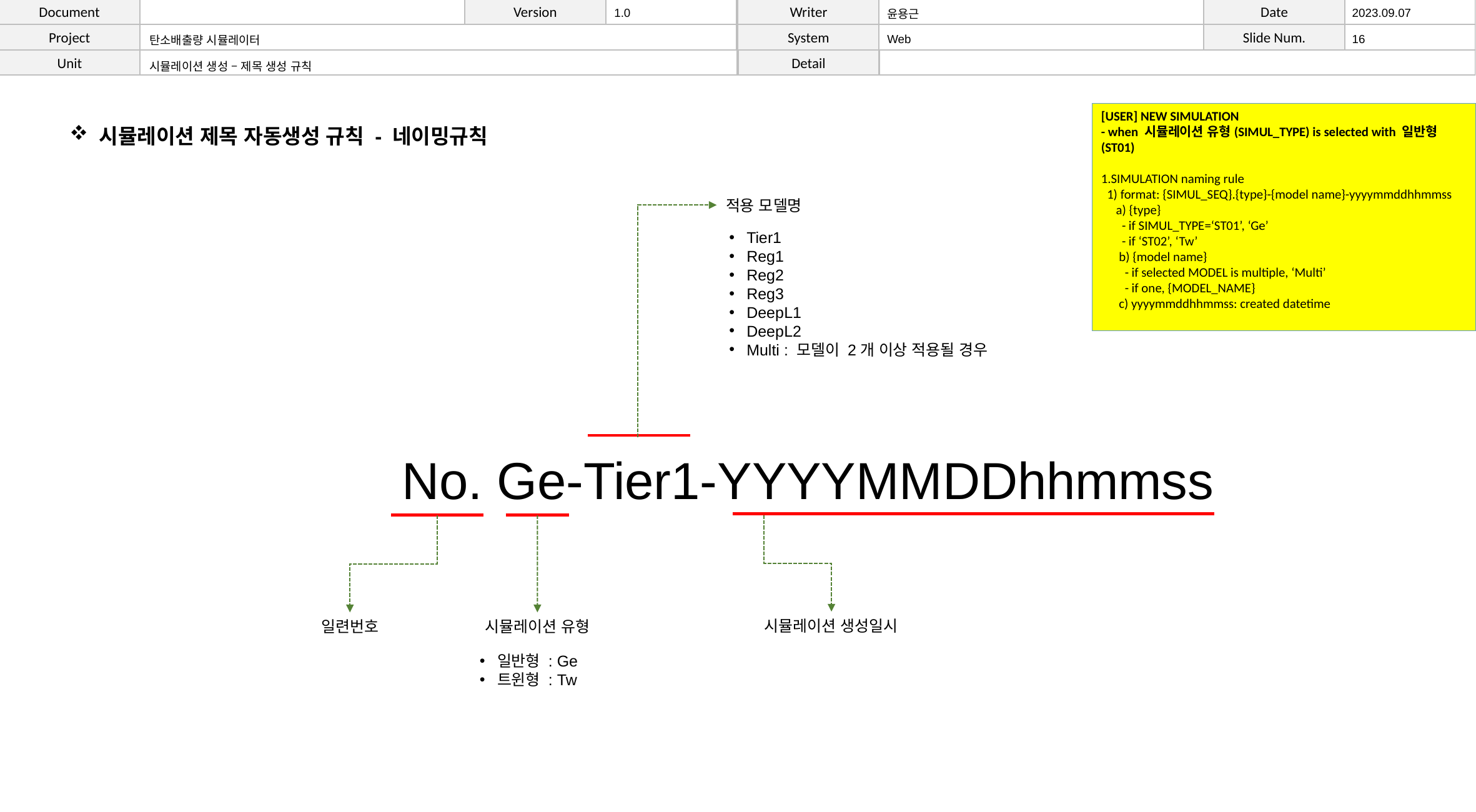

|  |  |  | 1.0 |  | 윤용근 |  | 2023.09.07 |
| --- | --- | --- | --- | --- | --- | --- | --- |
|  | 탄소배출량 시뮬레이터 |  |  |  | Web |  | 16 |
|  | 시뮬레이션 생성 – 제목 생성 규칙 |  |  |  |  |  |  |
[USER] NEW SIMULATION
- when 시뮬레이션 유형(SIMUL_TYPE) is selected with 일반형(ST01)

1.SIMULATION naming rule
  1) format: {SIMUL_SEQ}.{type}-{model name}-yyyymmddhhmmss
     a) {type}
       - if SIMUL_TYPE=‘ST01’, ‘Ge’
       - if ‘ST02’, ‘Tw’
      b) {model name}
        - if selected MODEL is multiple, ‘Multi’
        - if one, {MODEL_NAME}
      c) yyyymmddhhmmss: created datetime

 시뮬레이션 제목 자동생성 규칙 - 네이밍규칙
적용 모델명
Tier1
Reg1
Reg2
Reg3
DeepL1
DeepL2
Multi : 모델이 2개 이상 적용될 경우
No. Ge-Tier1-YYYYMMDDhhmmss
시뮬레이션 생성일시
일련번호
시뮬레이션 유형
일반형 : Ge
트윈형 : Tw